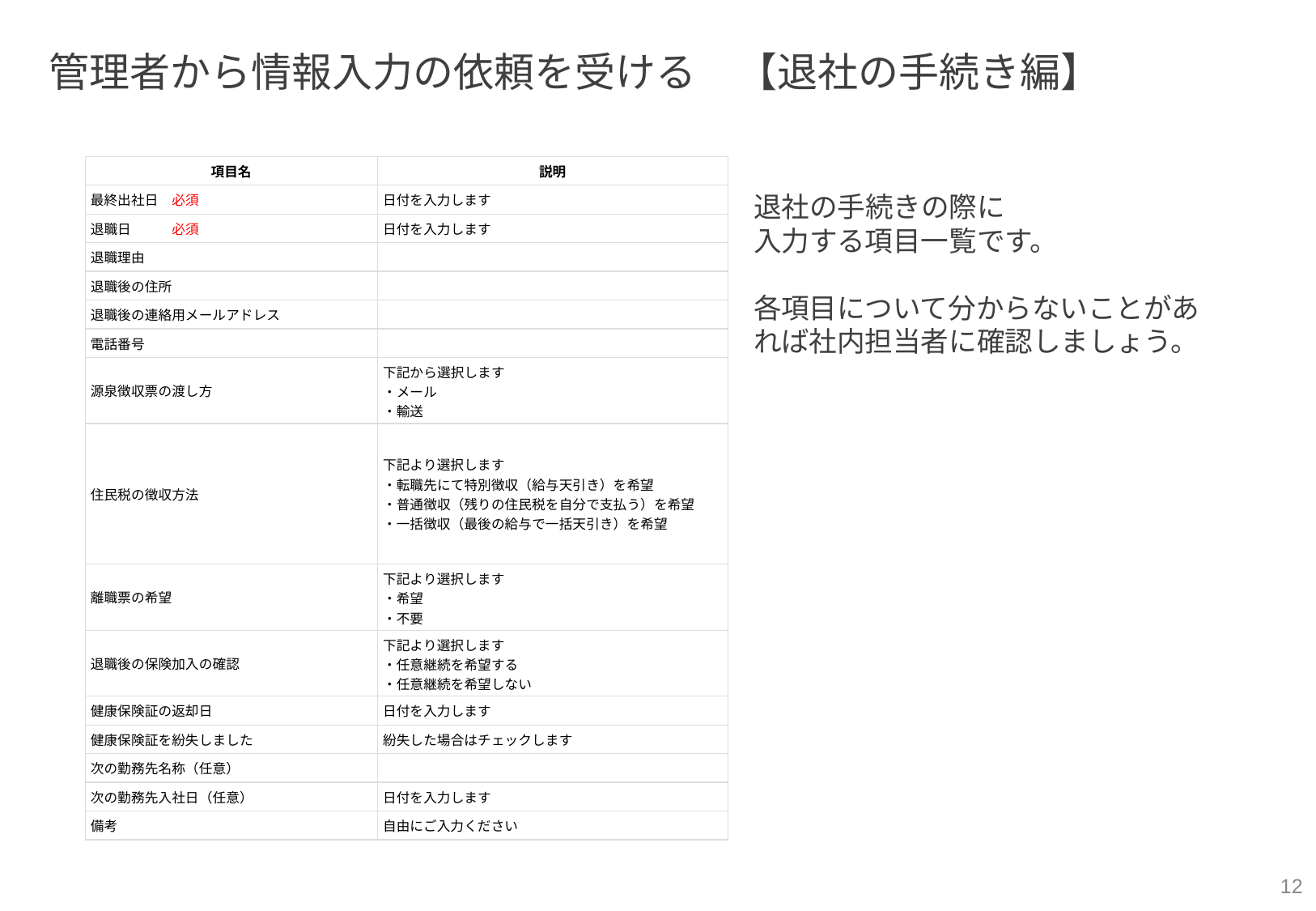

管理者から情報入力の依頼を受ける　【退社の手続き編】
| 項目名 | 説明 |
| --- | --- |
| 最終出社日　必須 | 日付を入力します |
| 退職日　　　必須 | 日付を入力します |
| 退職理由 |  |
| 退職後の住所 |  |
| 退職後の連絡用メールアドレス |  |
| 電話番号 |  |
| 源泉徴収票の渡し方 | 下記から選択します ・メール ・輸送 |
| 住民税の徴収方法 | 下記より選択します ・転職先にて特別徴収（給与天引き）を希望 ・普通徴収（残りの住民税を自分で支払う）を希望 ・一括徴収（最後の給与で一括天引き）を希望 |
| 離職票の希望 | 下記より選択します ・希望 ・不要 |
| 退職後の保険加入の確認 | 下記より選択します ・任意継続を希望する ・任意継続を希望しない |
| 健康保険証の返却日 | 日付を入力します |
| 健康保険証を紛失しました | 紛失した場合はチェックします |
| 次の勤務先名称（任意） |  |
| 次の勤務先入社日（任意） | 日付を入力します |
| 備考 | 自由にご入力ください |
退社の手続きの際に
入力する項目一覧です。

各項目について分からないことがあれば社内担当者に確認しましょう。

12